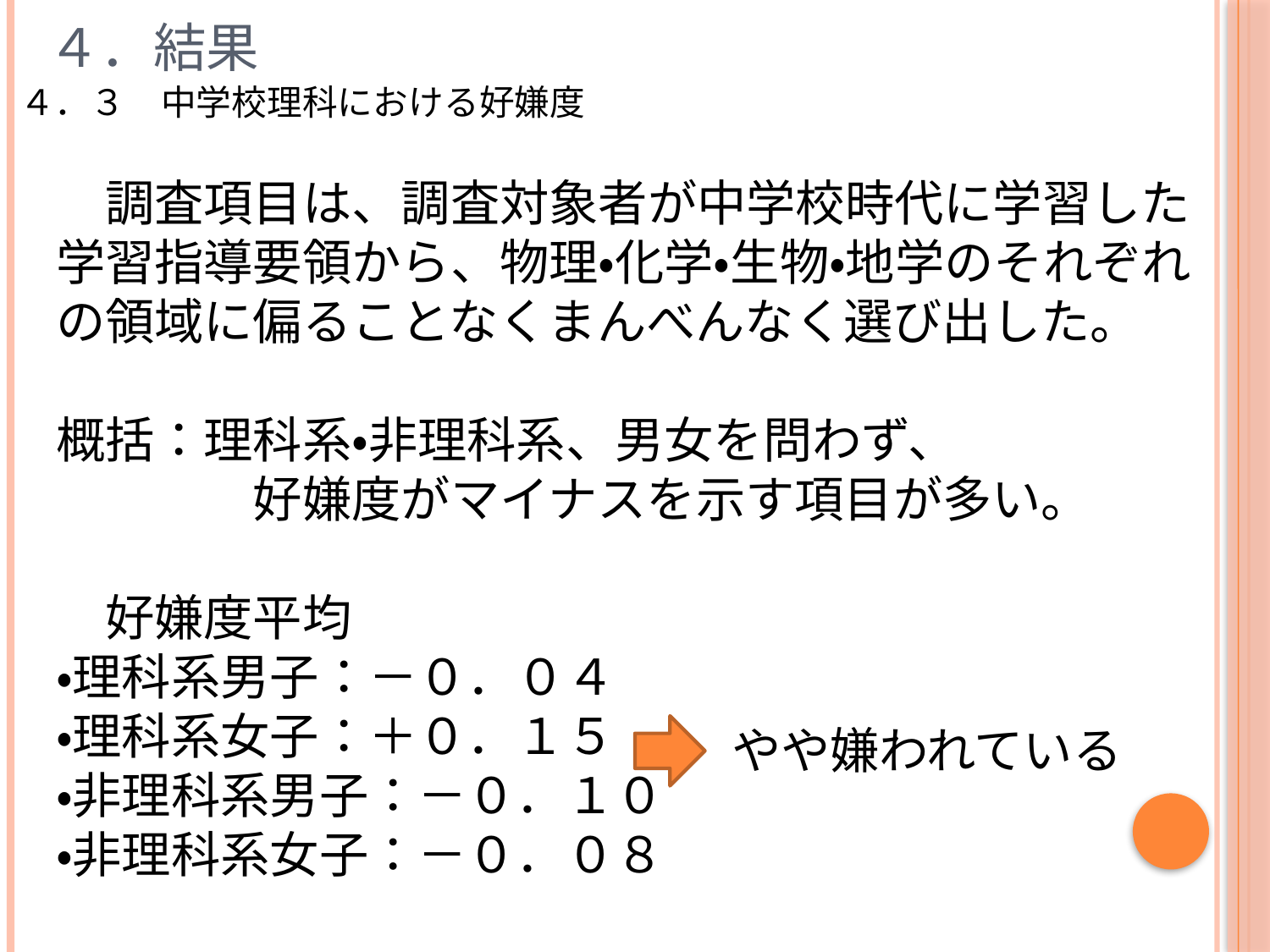

４．結果
４．３　中学校理科における好嫌度
　調査項目は、調査対象者が中学校時代に学習した
学習指導要領から、物理・化学・生物・地学のそれぞれ
の領域に偏ることなくまんべんなく選び出した。

概括：理科系・非理科系、男女を問わず、
　　　　好嫌度がマイナスを示す項目が多い。

　好嫌度平均
・理科系男子：－０．０４
・理科系女子：＋０．１５
・非理科系男子：－０．１０
・非理科系女子：－０．０８
やや嫌われている